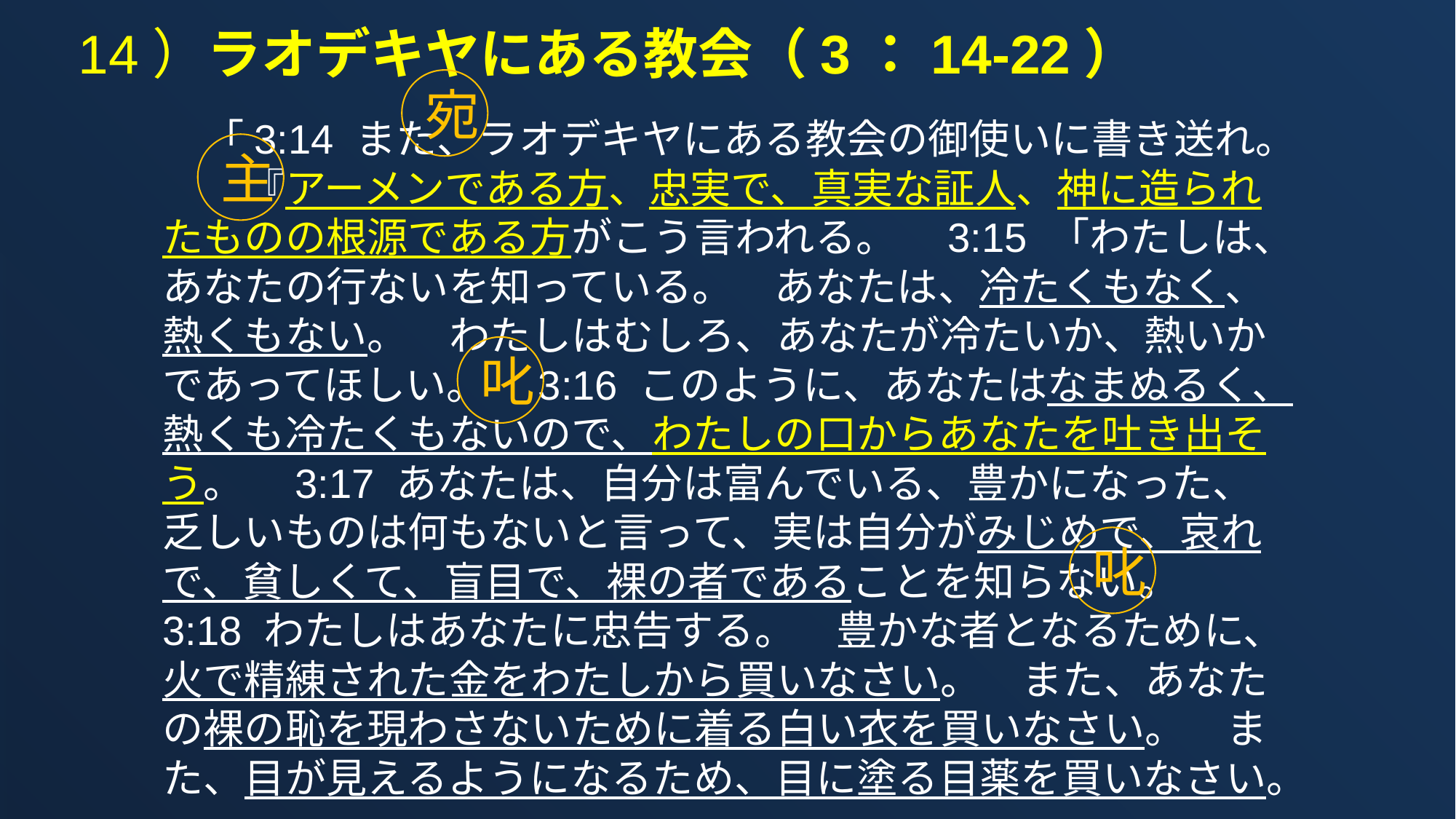

14）ラオデキヤにある教会（3：14-22）
宛
　「3:14 また、ラオデキヤにある教会の御使いに書き送れ。
　　『アーメンである方、忠実で、真実な証人、神に造られたものの根源である方がこう言われる。　3:15 「わたしは、あなたの行ないを知っている。　あなたは、冷たくもなく、熱くもない。　わたしはむしろ、あなたが冷たいか、熱いかであってほしい。　3:16 このように、あなたはなまぬるく、熱くも冷たくもないので、わたしの口からあなたを吐き出そう。　3:17 あなたは、自分は富んでいる、豊かになった、乏しいものは何もないと言って、実は自分がみじめで、哀れで、貧しくて、盲目で、裸の者であることを知らない。　3:18 わたしはあなたに忠告する。　豊かな者となるために、火で精練された金をわたしから買いなさい。　また、あなたの裸の恥を現わさないために着る白い衣を買いなさい。　また、目が見えるようになるため、目に塗る目薬を買いなさい。
主
叱
叱